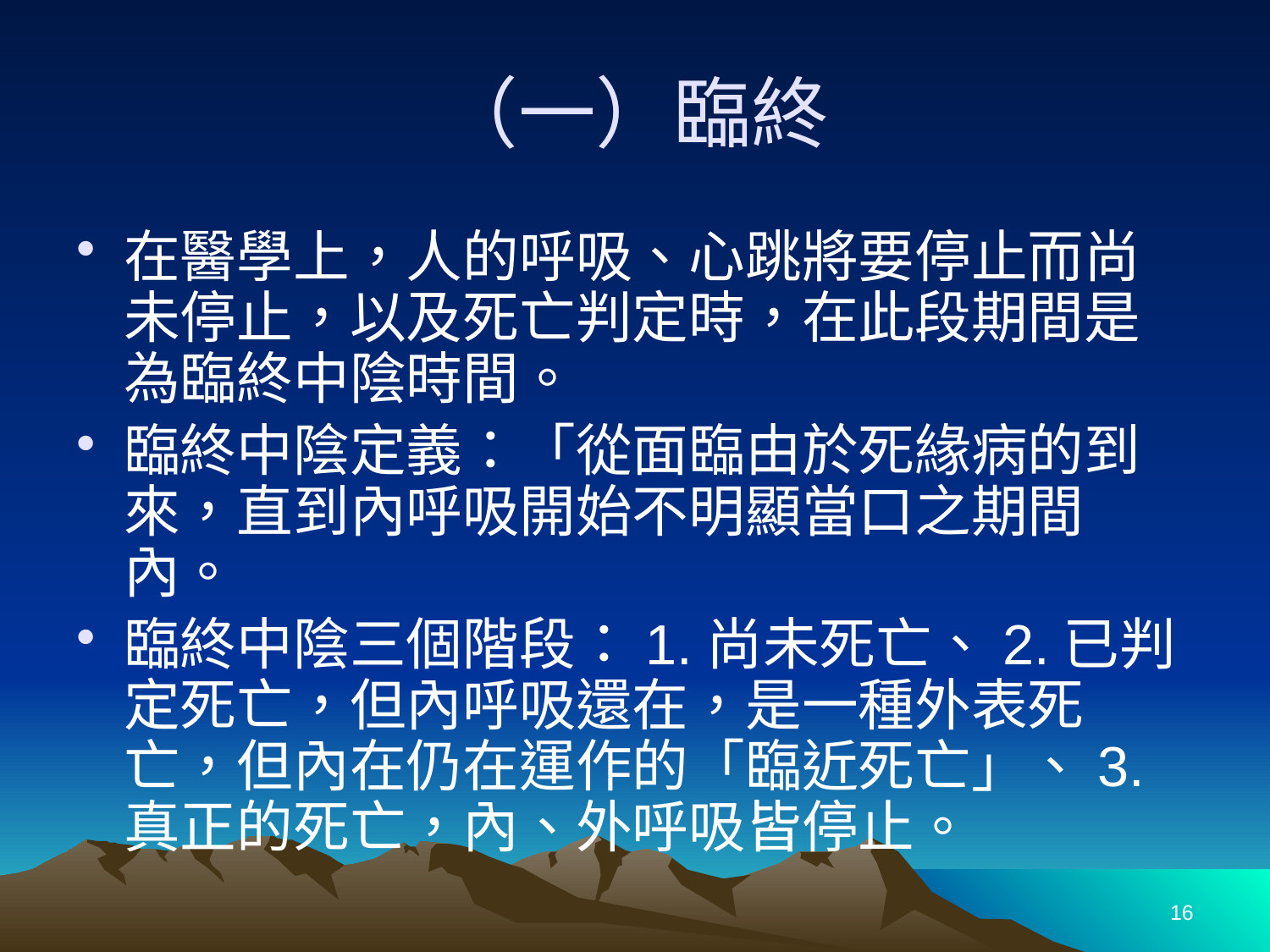

# （一）臨終
在醫學上，人的呼吸、心跳將要停止而尚未停止，以及死亡判定時，在此段期間是為臨終中陰時間。
臨終中陰定義：「從面臨由於死緣病的到來，直到內呼吸開始不明顯當口之期間內。
臨終中陰三個階段：1.尚未死亡、2.已判定死亡，但內呼吸還在，是一種外表死亡，但內在仍在運作的「臨近死亡」、3.真正的死亡，內、外呼吸皆停止。

16